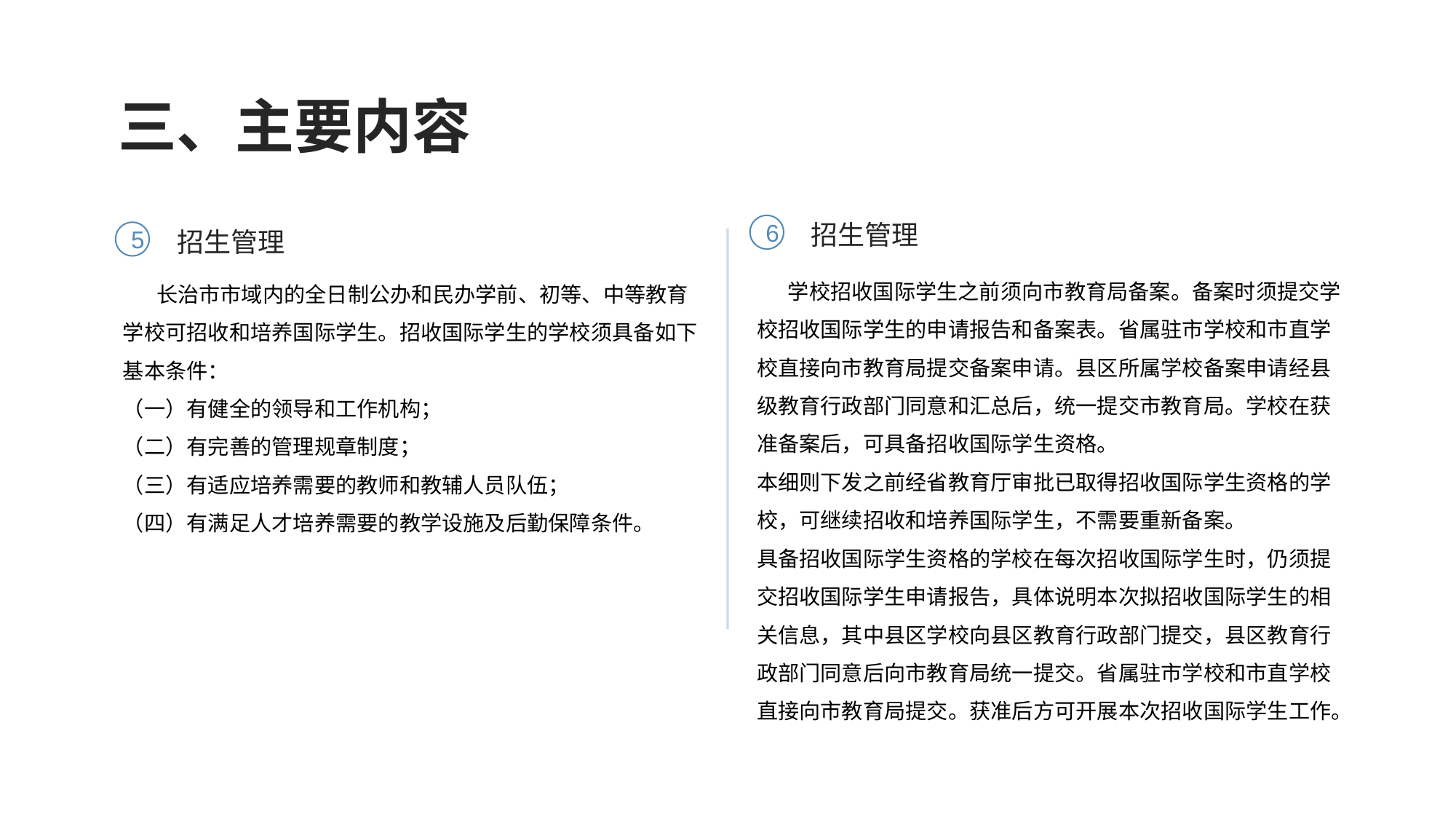

三、主要内容

招生管理
招生管理
6
5
      学校招收国际学生之前须向市教育局备案。备案时须提交学校招收国际学生的申请报告和备案表。省属驻市学校和市直学校直接向市教育局提交备案申请。县区所属学校备案申请经县级教育行政部门同意和汇总后，统一提交市教育局。学校在获准备案后，可具备招收国际学生资格。
本细则下发之前经省教育厅审批已取得招收国际学生资格的学校，可继续招收和培养国际学生，不需要重新备案。                   具备招收国际学生资格的学校在每次招收国际学生时，仍须提交招收国际学生申请报告，具体说明本次拟招收国际学生的相关信息，其中县区学校向县区教育行政部门提交，县区教育行政部门同意后向市教育局统一提交。省属驻市学校和市直学校直接向市教育局提交。获准后方可开展本次招收国际学生工作。
      长治市市域内的全日制公办和民办学前、初等、中等教育学校可招收和培养国际学生。招收国际学生的学校须具备如下基本条件：
（一）有健全的领导和工作机构；
（二）有完善的管理规章制度；
（三）有适应培养需要的教师和教辅人员队伍；
（四）有满足人才培养需要的教学设施及后勤保障条件。